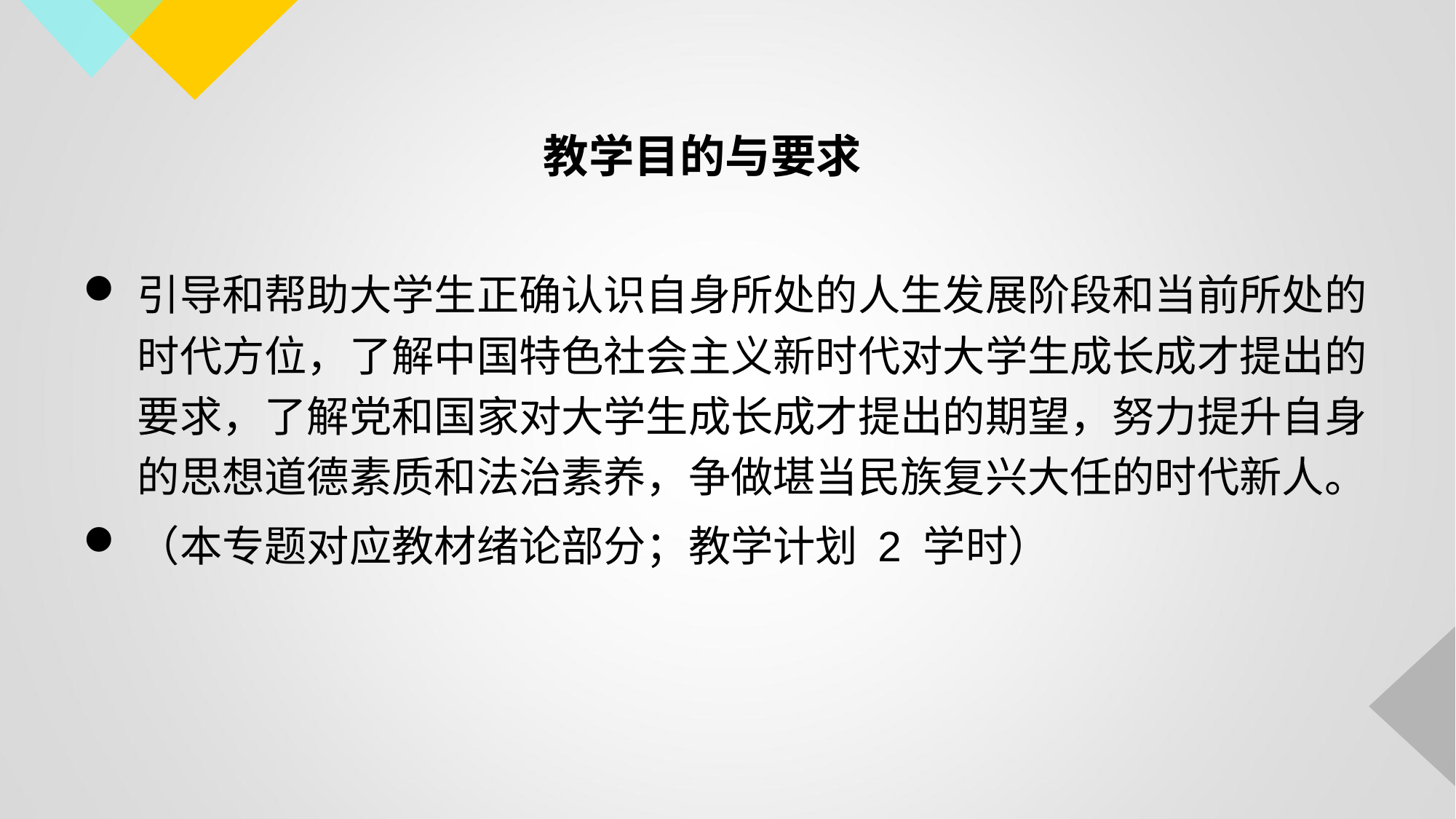

# 教学目的与要求
引导和帮助大学生正确认识自身所处的人生发展阶段和当前所处的时代方位，了解中国特色社会主义新时代对大学生成长成才提出的要求，了解党和国家对大学生成长成才提出的期望，努力提升自身的思想道德素质和法治素养，争做堪当民族复兴大任的时代新人。
（本专题对应教材绪论部分；教学计划 2 学时）